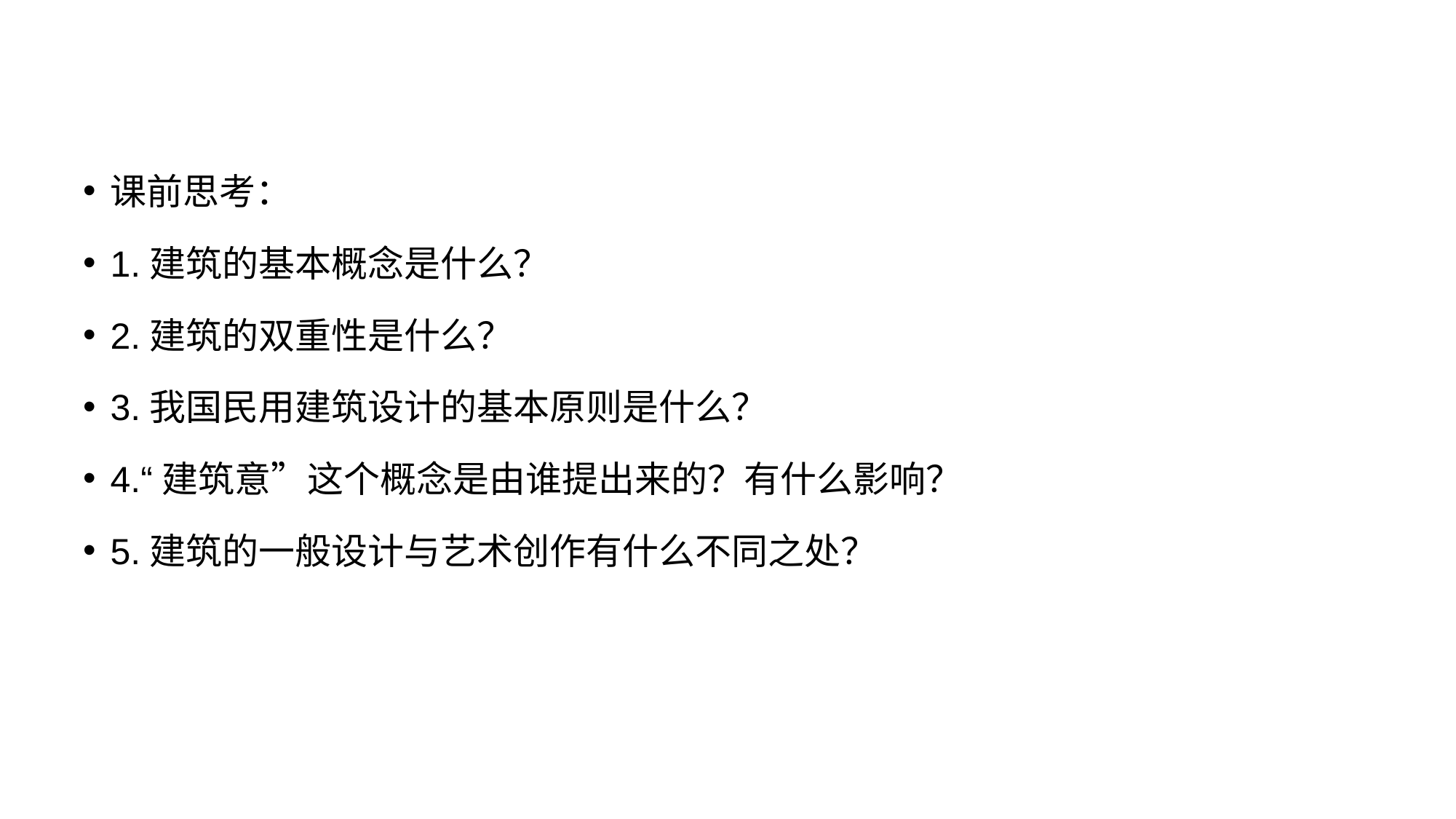

#
课前思考：
1.建筑的基本概念是什么？
2.建筑的双重性是什么？
3.我国民用建筑设计的基本原则是什么？
4.“建筑意”这个概念是由谁提出来的？有什么影响？
5.建筑的一般设计与艺术创作有什么不同之处？